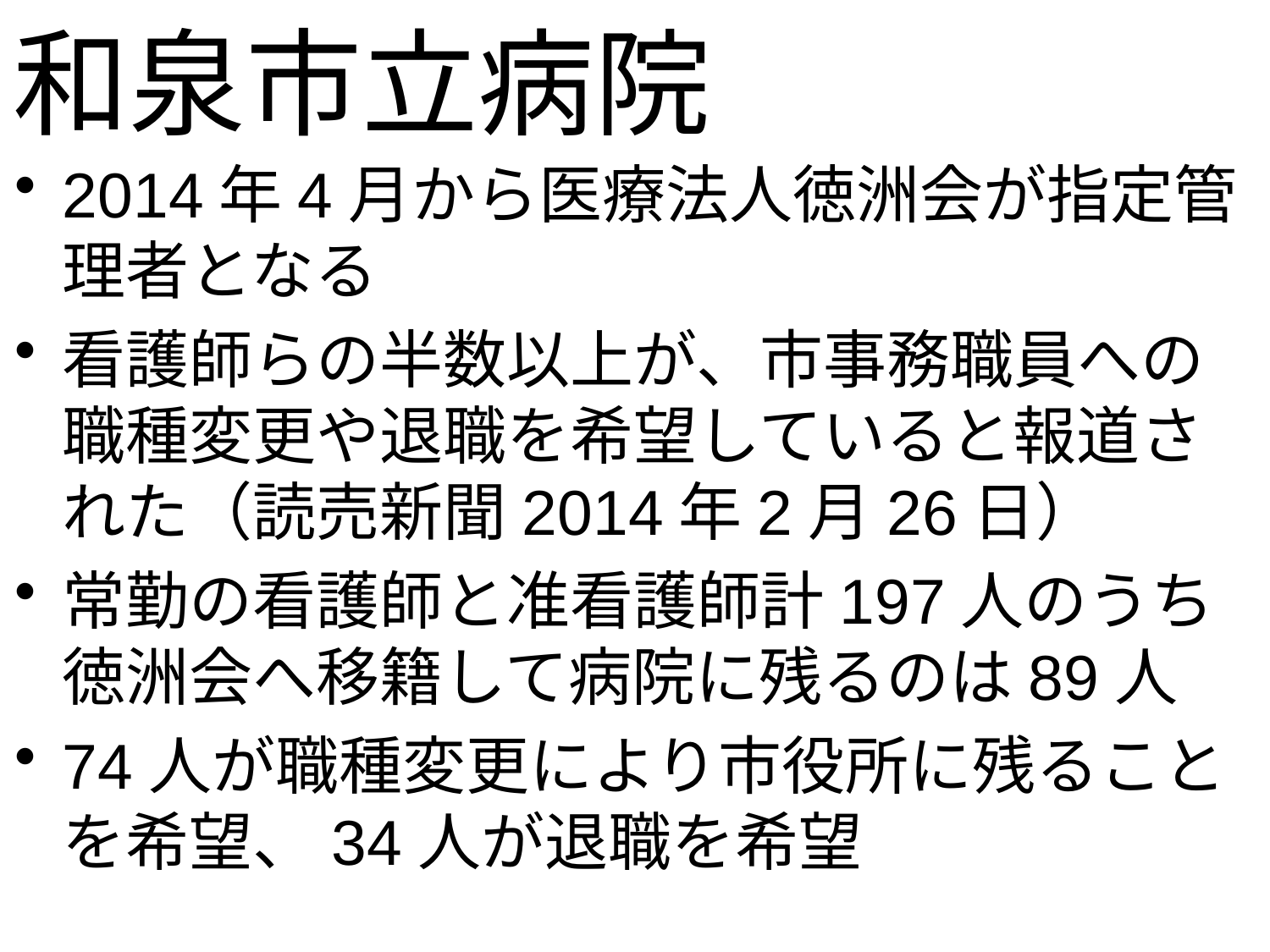

# 和泉市立病院
2014年4月から医療法人徳洲会が指定管理者となる
看護師らの半数以上が、市事務職員への職種変更や退職を希望していると報道された（読売新聞2014年2月26日）
常勤の看護師と准看護師計197人のうち徳洲会へ移籍して病院に残るのは89人
74人が職種変更により市役所に残ることを希望、34人が退職を希望